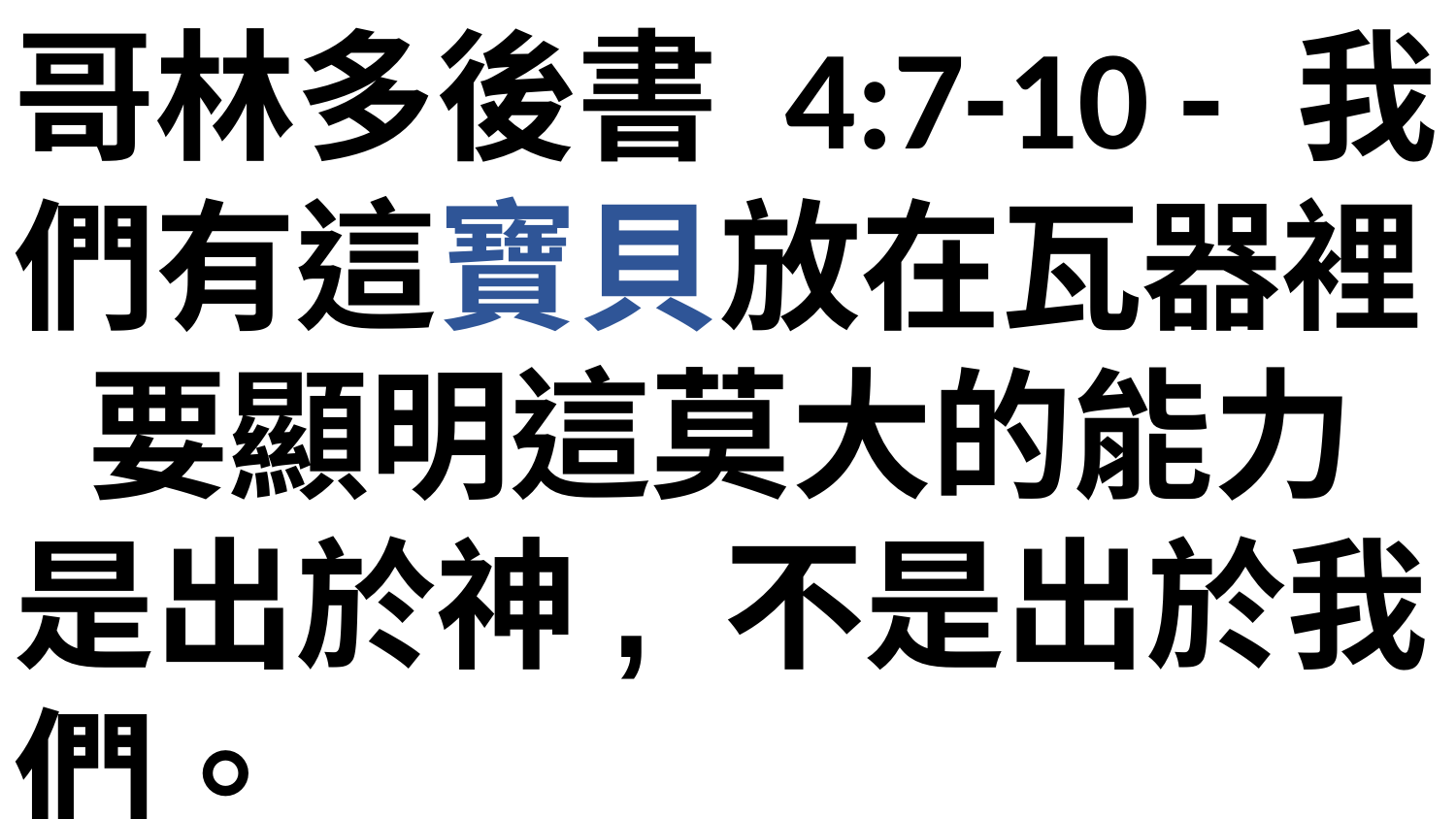

哥林多後書 4:7-10 - 我們有這寶貝放在瓦器裡, 要顯明這莫大的能力是出於神, 不是出於我們。

我們四面受敵, 卻不被困住; 心裡作難, 卻不致失望;  遭逼迫, 卻不被丟棄; 打倒了, 卻不致死亡;  身上常帶著耶穌的死, 使耶穌的生也顯明在我們身上。